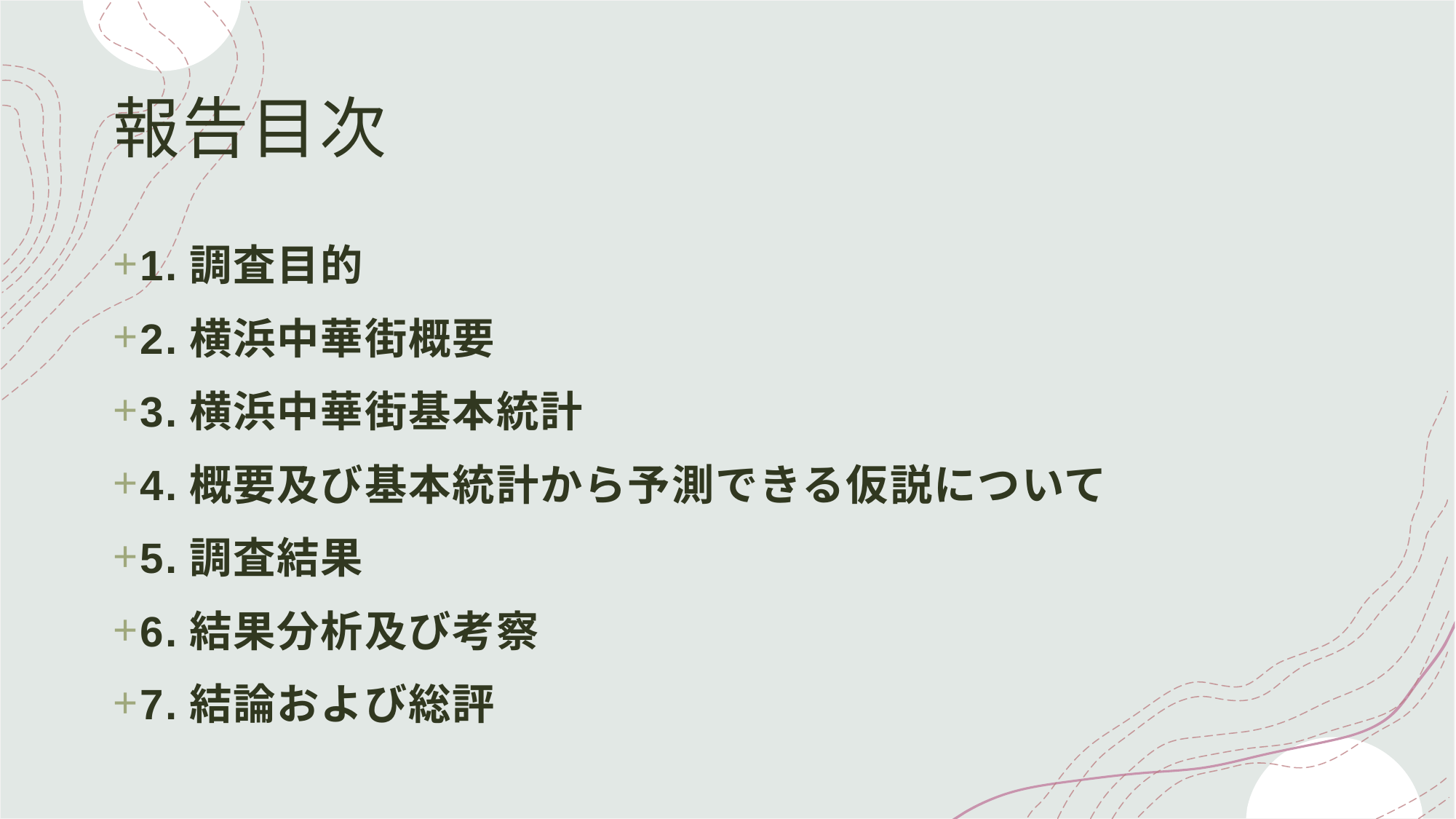

# 報告目次
1.調査目的
2.横浜中華街概要
3.横浜中華街基本統計
4.概要及び基本統計から予測できる仮説について
5.調査結果
6.結果分析及び考察
7.結論および総評